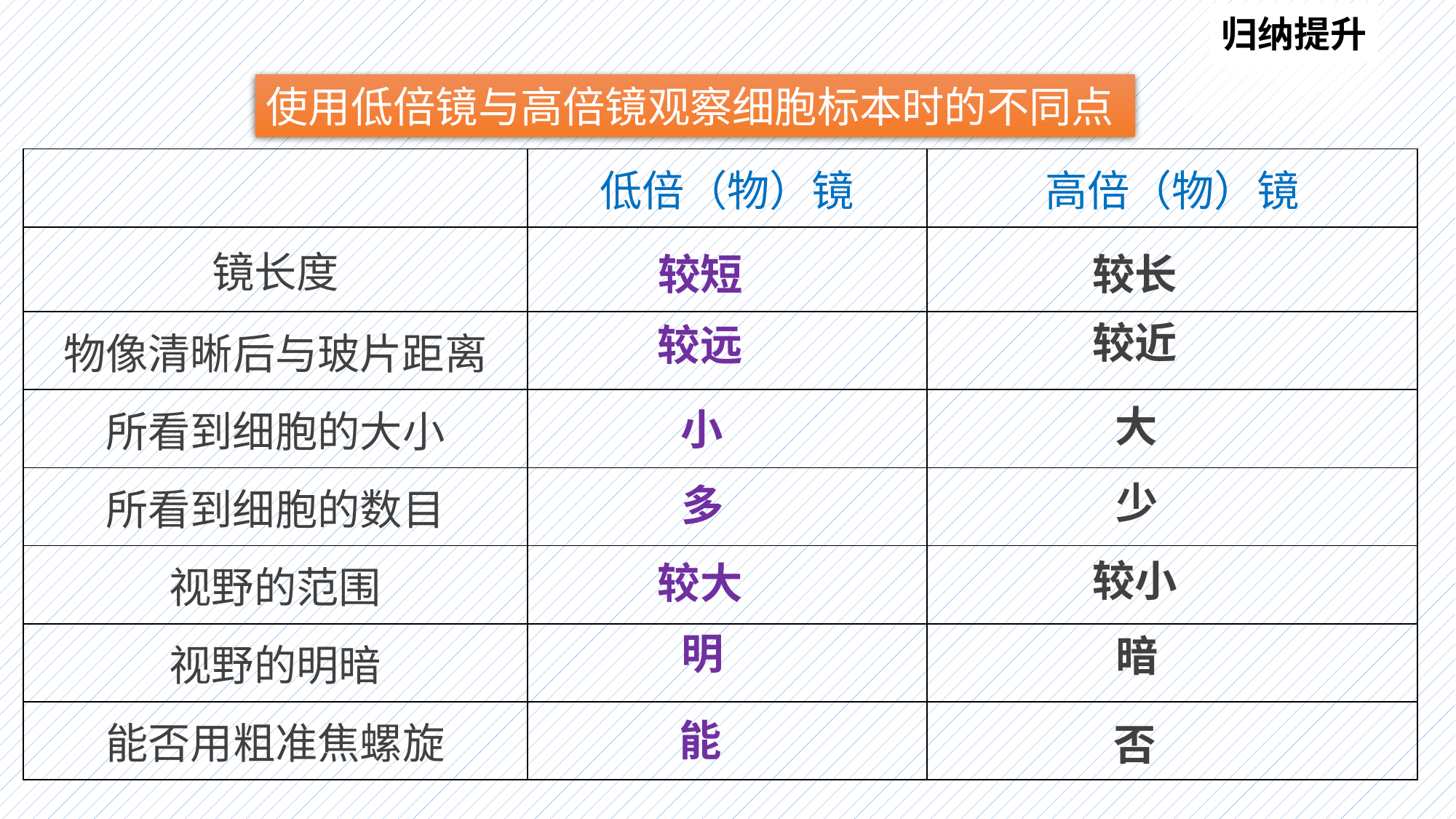

归纳提升
使用低倍镜与高倍镜观察细胞标本时的不同点
|  | 低倍（物）镜 | 高倍（物）镜 |
| --- | --- | --- |
| 镜长度 |  |  |
| 物像清晰后与玻片距离 |  |  |
| 所看到细胞的大小 |  |  |
| 所看到细胞的数目 |  |  |
| 视野的范围 |  |  |
| 视野的明暗 |  |  |
| 能否用粗准焦螺旋 |  |  |
较短
较长
较近
较远
大
小
少
多
较小
较大
明
暗
能
否